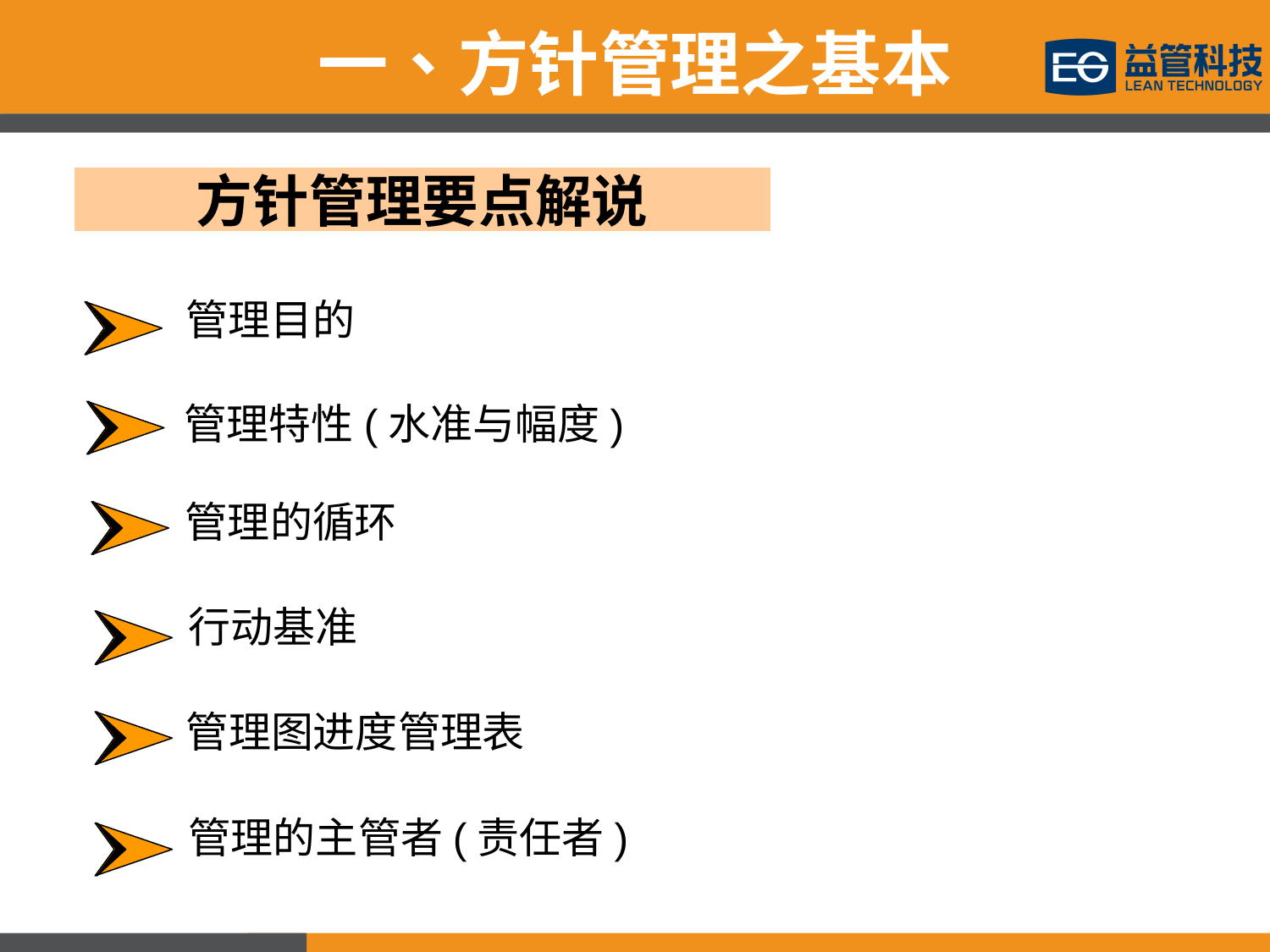

一、方针管理之基本
方针管理要点解说
管理目的

管理特性(水准与幅度)

管理的循环

行动基准

管理图进度管理表

管理的主管者(责任者)